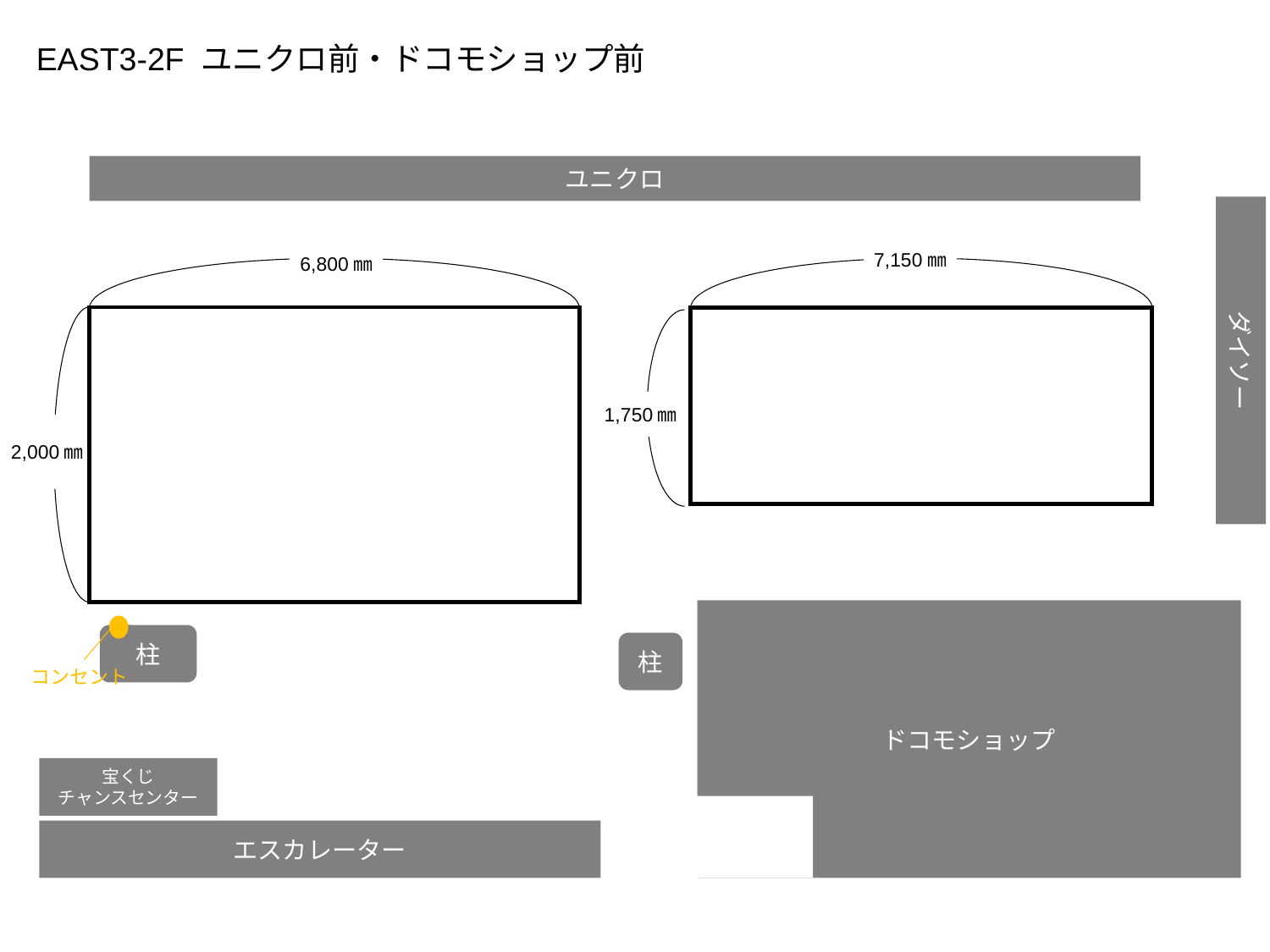

EAST3-2F ユニクロ前・ドコモショップ前

ユニクロ
ダイソー
6,800㎜
7,150㎜

1,750㎜
2,000㎜
ドコモショップ

柱
柱
コンセント
宝くじ
チャンスセンター
エスカレーター